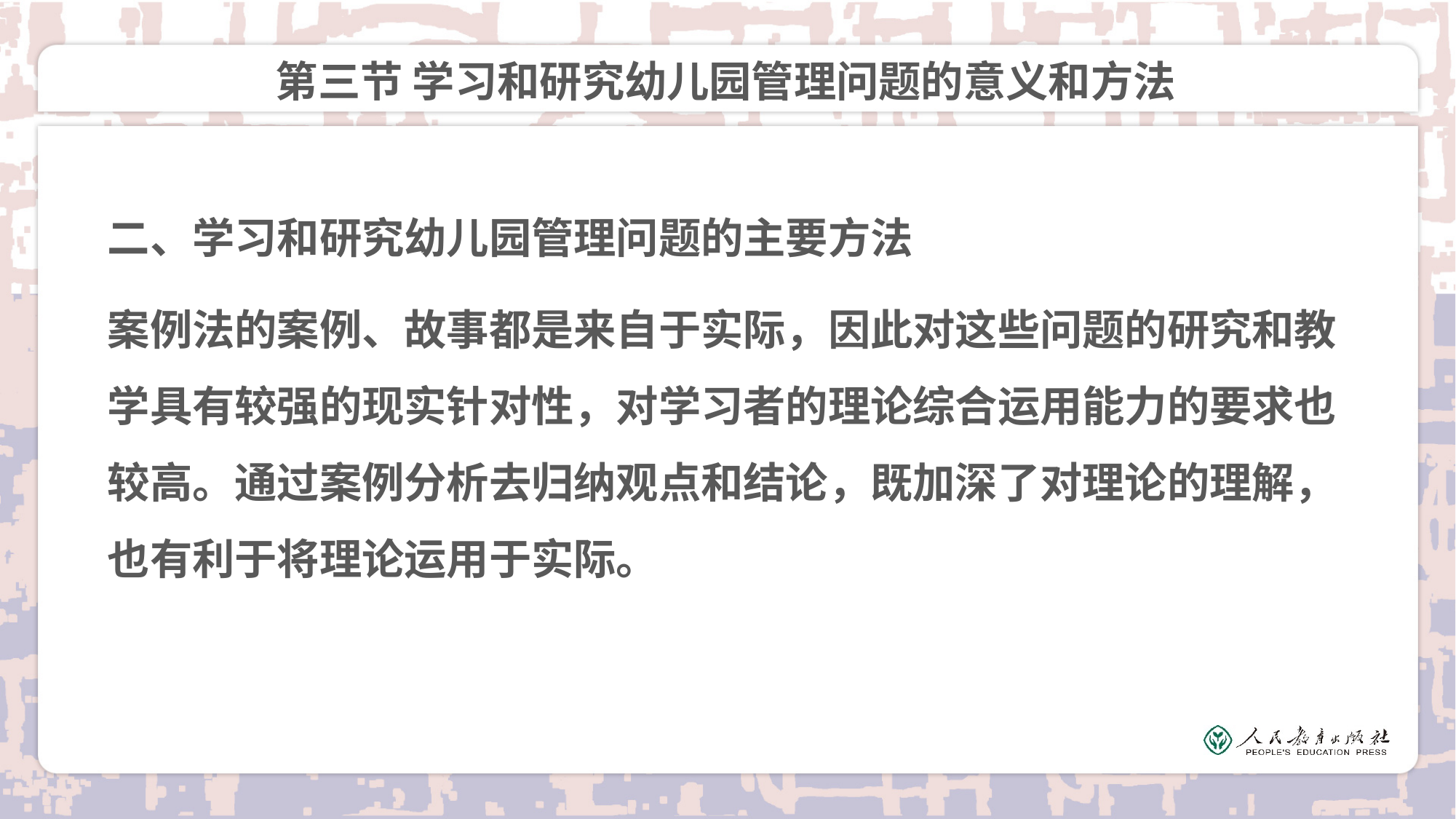

# 第三节 学习和研究幼儿园管理问题的意义和方法
二、学习和研究幼儿园管理问题的主要方法
案例法的案例、故事都是来自于实际，因此对这些问题的研究和教学具有较强的现实针对性，对学习者的理论综合运用能力的要求也较高。通过案例分析去归纳观点和结论，既加深了对理论的理解，也有利于将理论运用于实际。